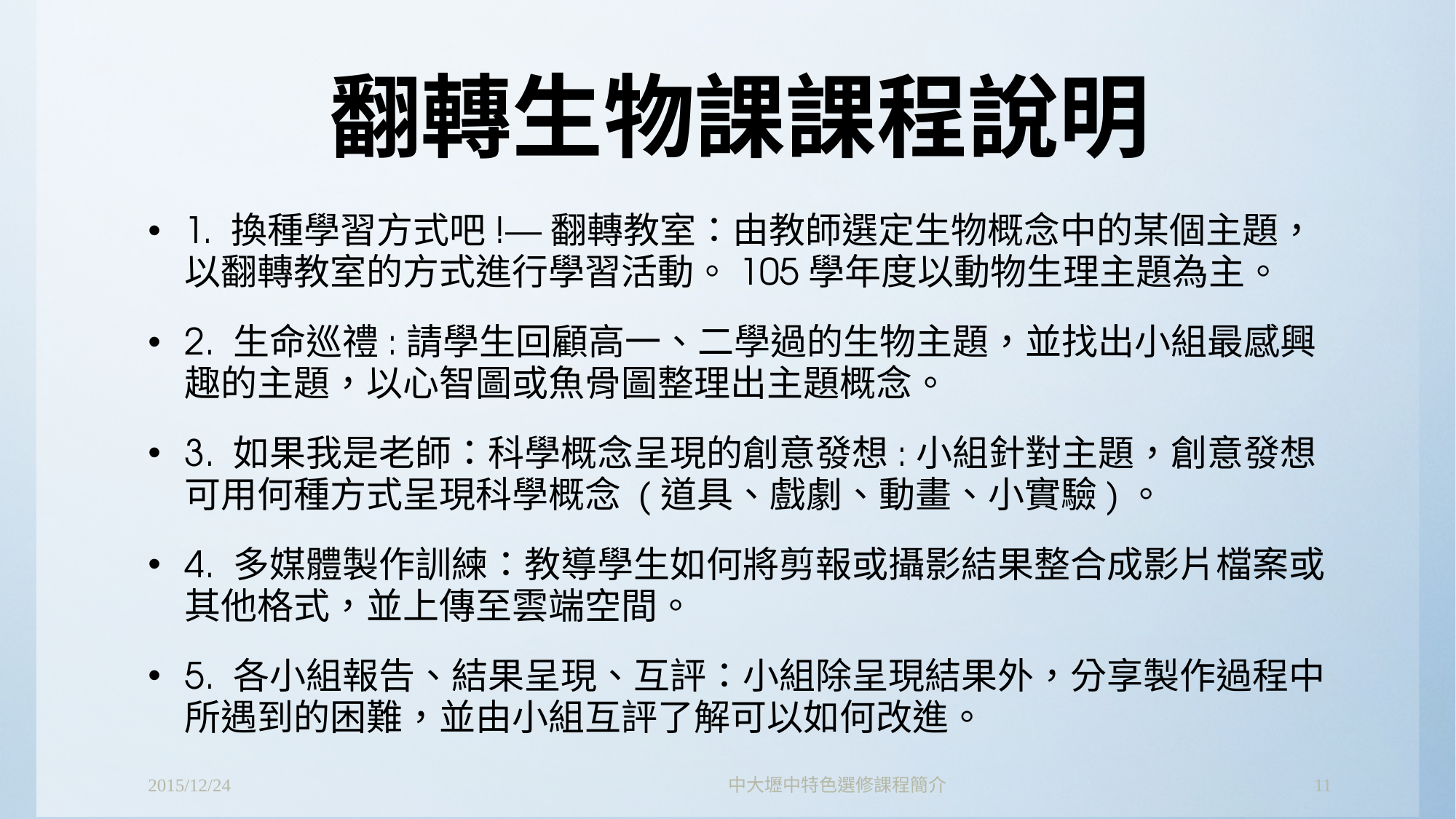

# 翻轉生物課課程說明
1. 換種學習方式吧!—翻轉教室：由教師選定生物概念中的某個主題，以翻轉教室的方式進行學習活動。105學年度以動物生理主題為主。
2. 生命巡禮:請學生回顧高一、二學過的生物主題，並找出小組最感興趣的主題，以心智圖或魚骨圖整理出主題概念。
3. 如果我是老師：科學概念呈現的創意發想:小組針對主題，創意發想可用何種方式呈現科學概念 (道具、戲劇、動畫、小實驗)。
4. 多媒體製作訓練：教導學生如何將剪報或攝影結果整合成影片檔案或其他格式，並上傳至雲端空間。
5. 各小組報告、結果呈現、互評：小組除呈現結果外，分享製作過程中所遇到的困難，並由小組互評了解可以如何改進。
2015/12/24
中大壢中特色選修課程簡介
11